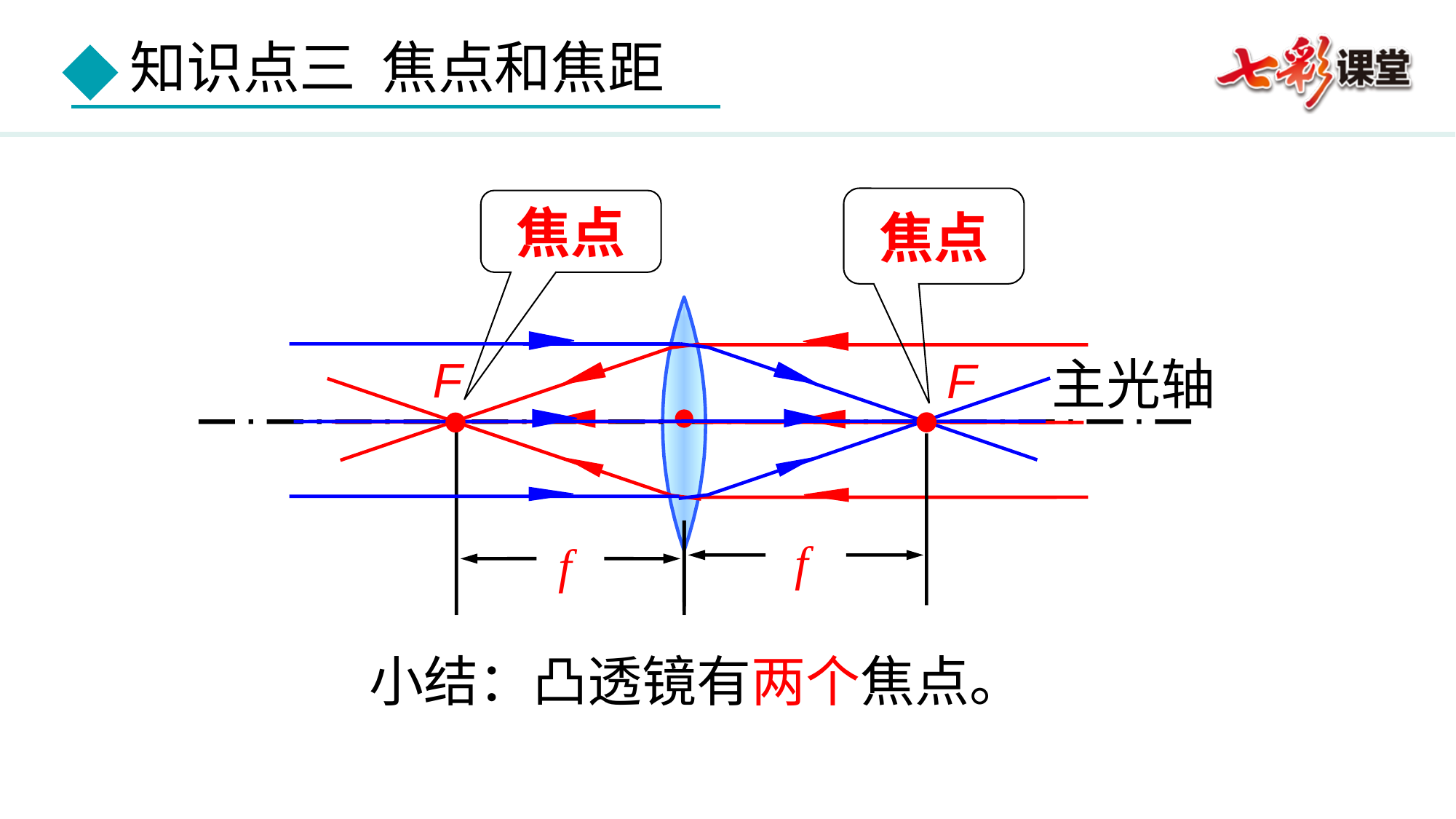

焦点
焦点

F
主光轴
F

f

f

小结：凸透镜有两个焦点。